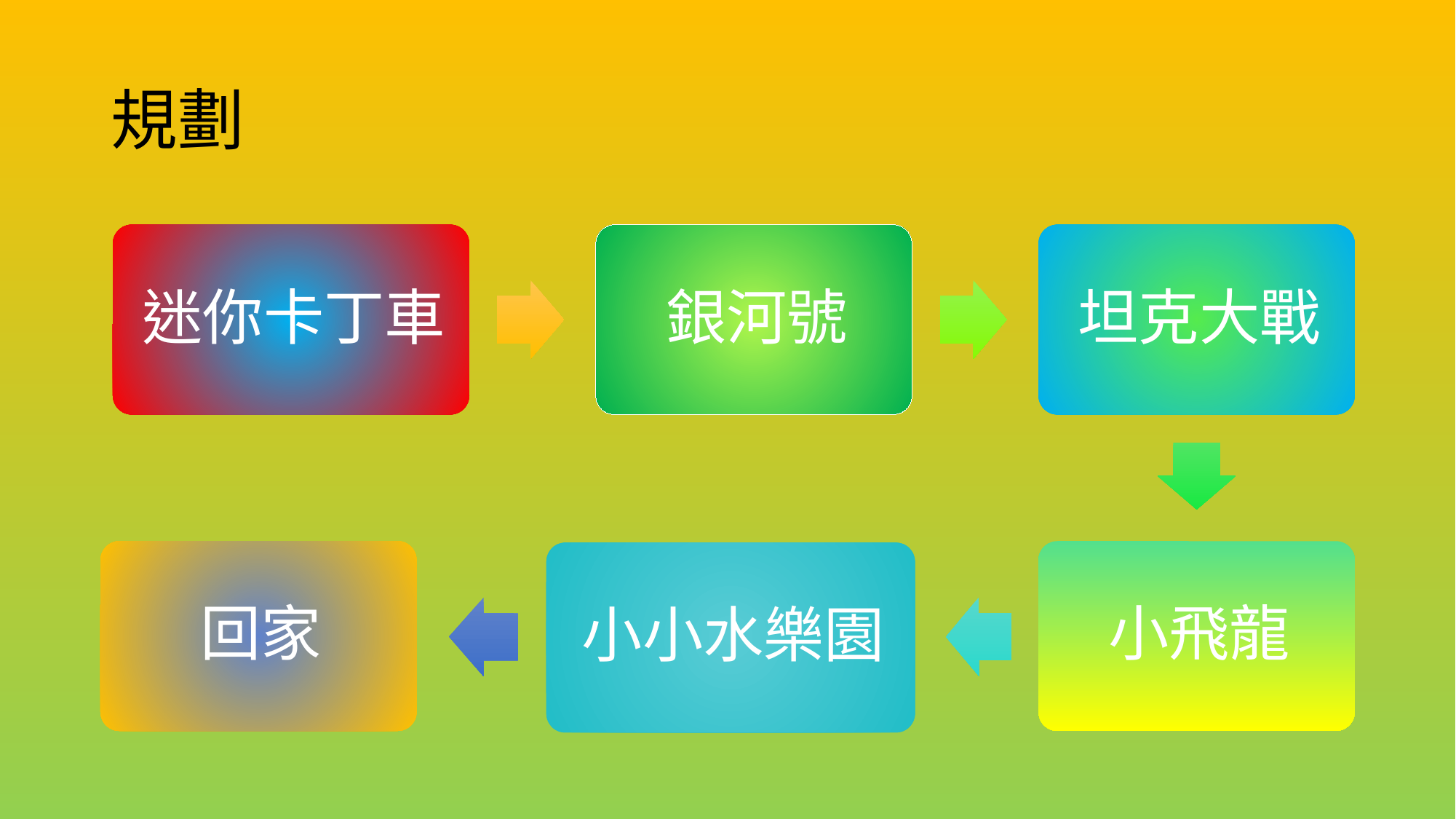

# 規劃
迷你卡丁車

銀河號

坦克大戰

小飛龍

小小水樂園

回家